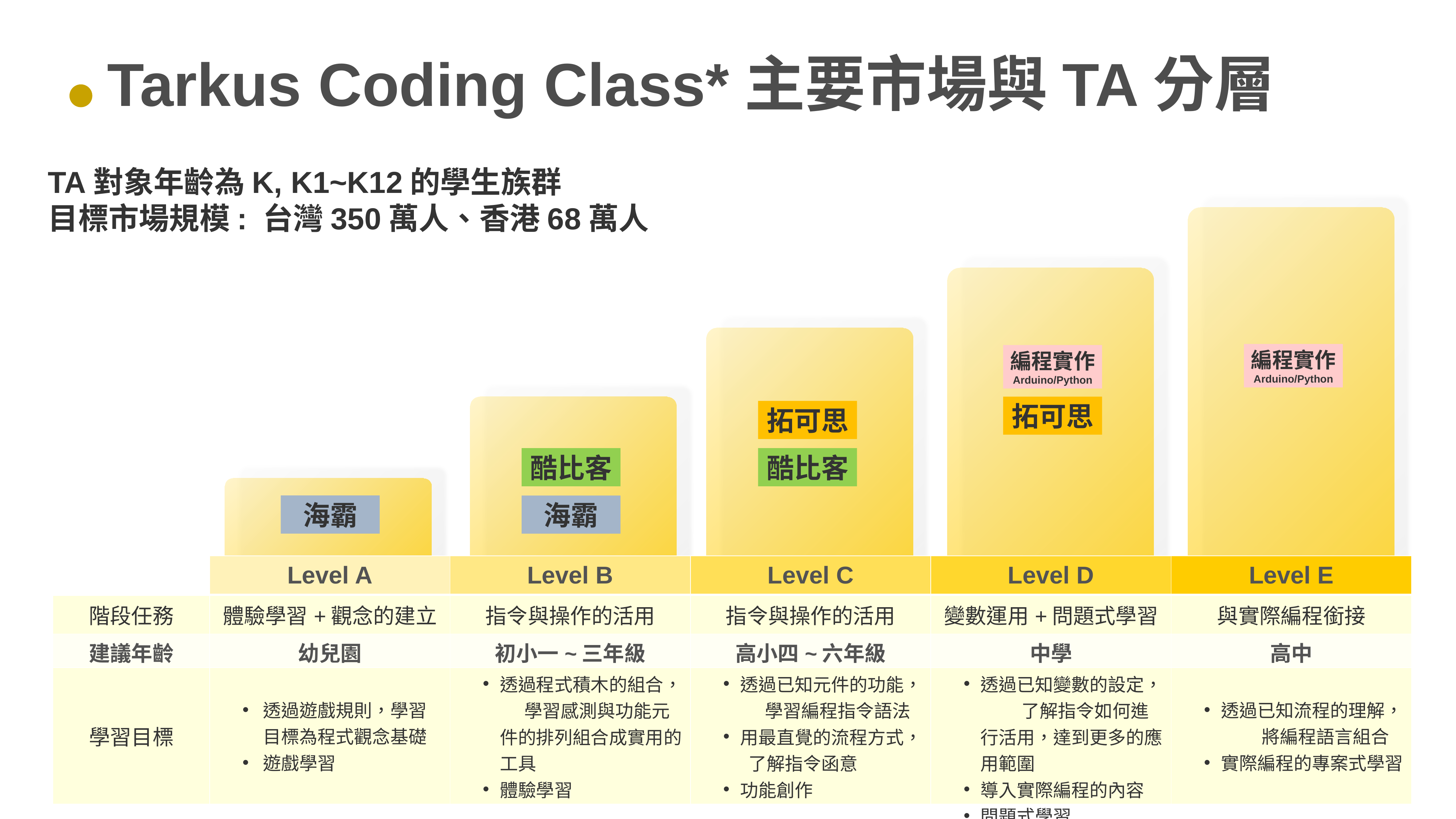

Tarkus Coding Class*主要市場與TA分層
TA對象年齡為K, K1~K12的學生族群
目標市場規模: 台灣350萬人、香港68萬人

編程實作
Arduino/Python
編程實作
Arduino/Python

拓可思
拓可思
酷比客
酷比客

海霸
海霸

|  | Level A | Level B | Level C | Level D | Level E |
| --- | --- | --- | --- | --- | --- |
| 階段任務 | 體驗學習+觀念的建立 | 指令與操作的活用 | 指令與操作的活用 | 變數運用+問題式學習 | 與實際編程銜接 |
| 建議年齡 | 幼兒園 | 初小一~三年級 | 高小四~六年級 | 中學 | 高中 |
| 學習目標 | 透過遊戲規則，學習目標為程式觀念基礎 遊戲學習 | 透過程式積木的組合， 學習感測與功能元件的排列組合成實用的工具 體驗學習 | 透過已知元件的功能， 學習編程指令語法 用最直覺的流程方式， 了解指令函意 功能創作 | 透過已知變數的設定， 了解指令如何進行活用，達到更多的應用範圍 導入實際編程的內容 問題式學習 | 透過已知流程的理解， 將編程語言組合 實際編程的專案式學習 |